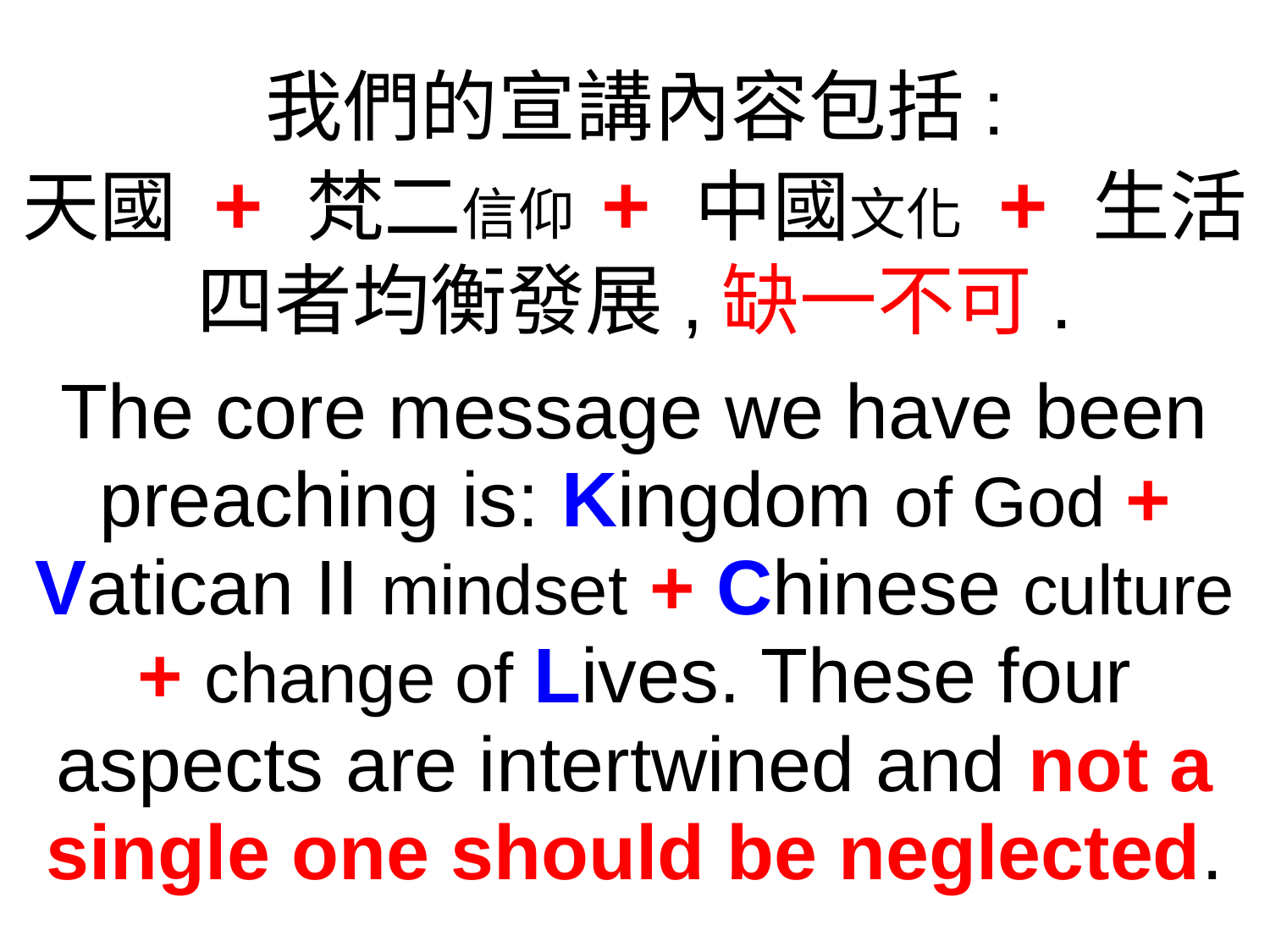

我們的宣講內容包括:
天國 + 梵二信仰 + 中國文化 + 生活
四者均衡發展,缺一不可.
The core message we have been preaching is: Kingdom of God + Vatican II mindset + Chinese culture + change of Lives. These four aspects are intertwined and not a single one should be neglected.